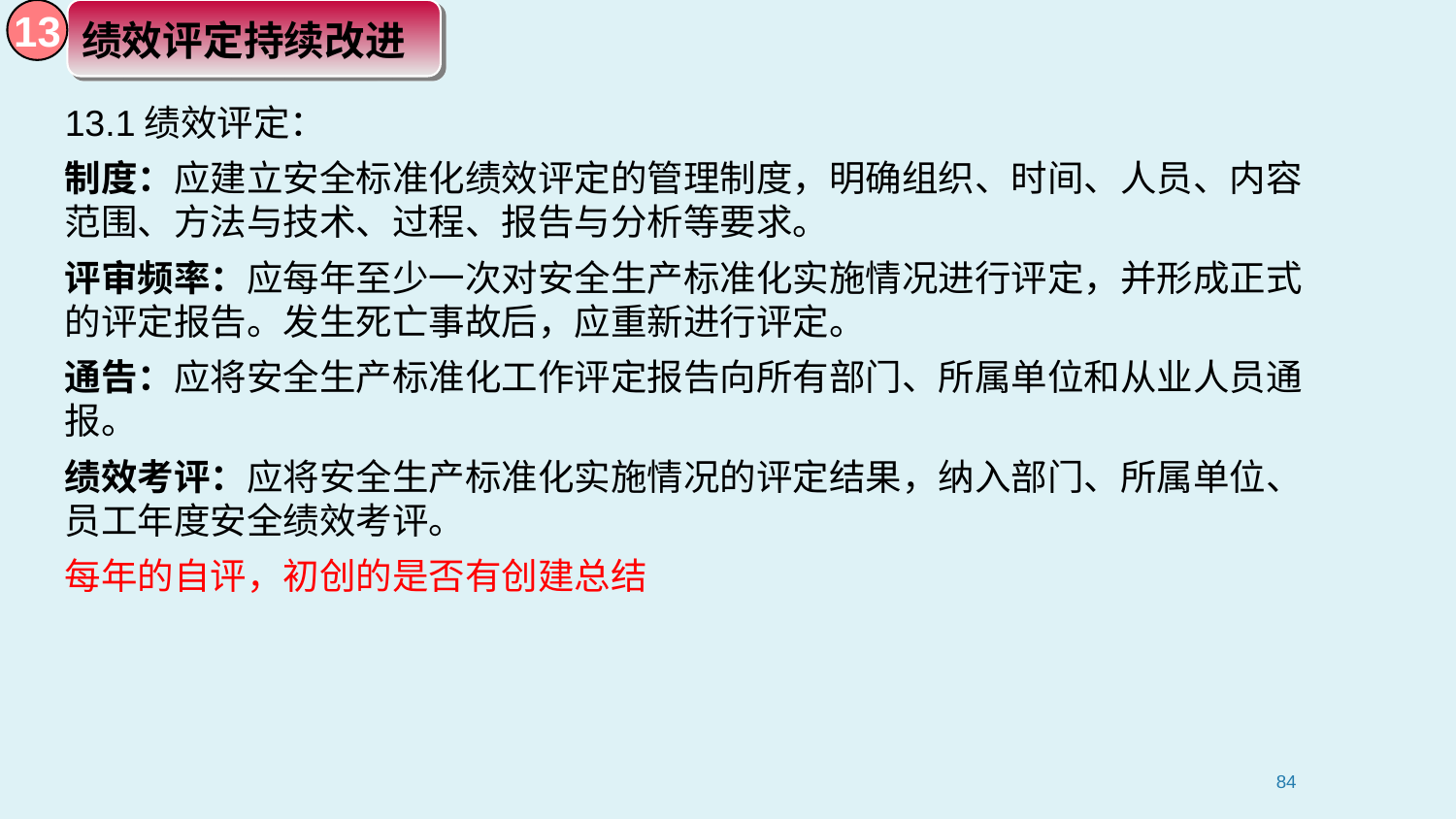

13
绩效评定持续改进
13.1绩效评定：
制度：应建立安全标准化绩效评定的管理制度，明确组织、时间、人员、内容范围、方法与技术、过程、报告与分析等要求。
评审频率：应每年至少一次对安全生产标准化实施情况进行评定，并形成正式的评定报告。发生死亡事故后，应重新进行评定。
通告：应将安全生产标准化工作评定报告向所有部门、所属单位和从业人员通报。
绩效考评：应将安全生产标准化实施情况的评定结果，纳入部门、所属单位、员工年度安全绩效考评。
每年的自评，初创的是否有创建总结
                                     84